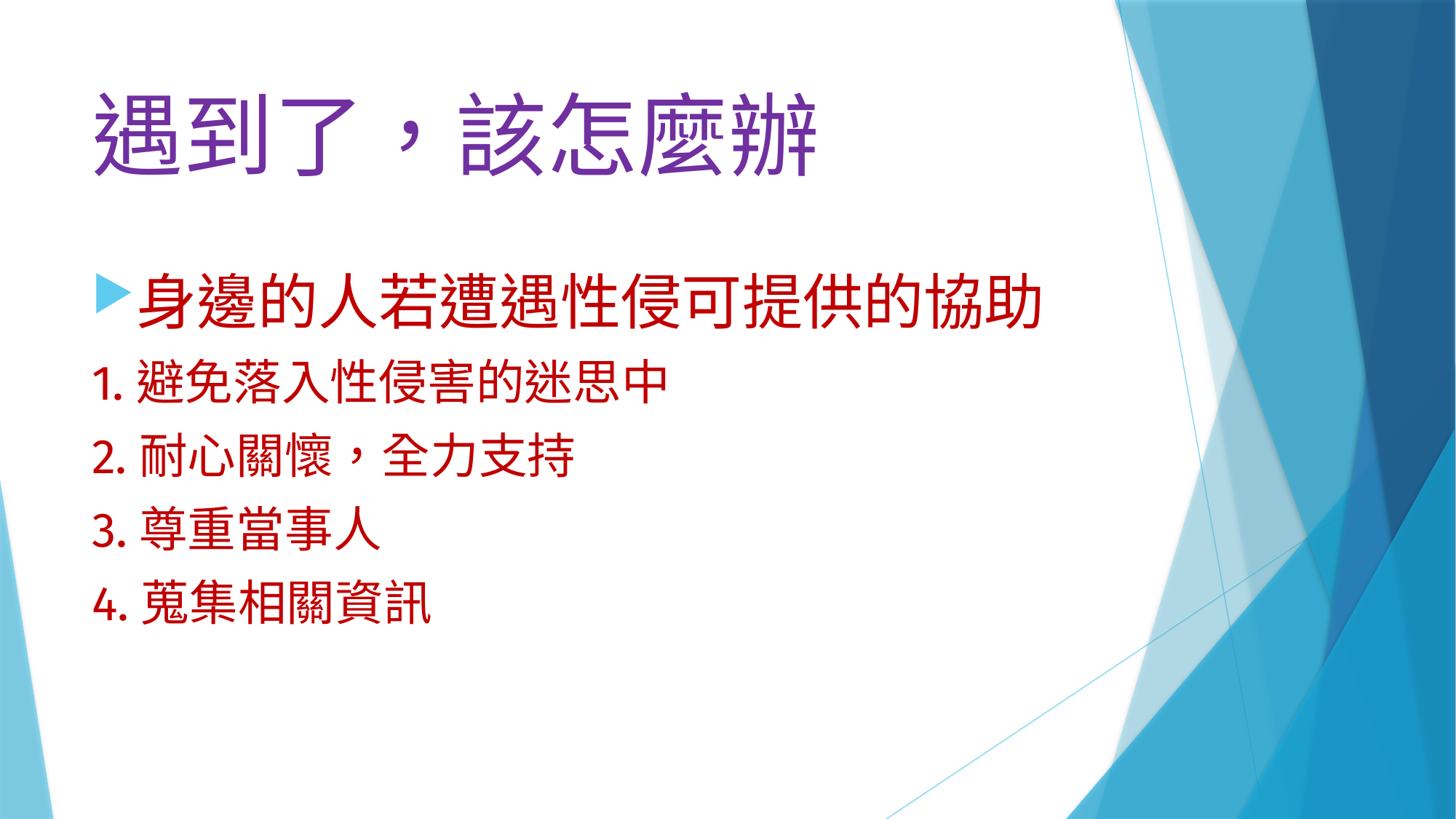

# 遇到了，該怎麼辦
身邊的人若遭遇性侵可提供的協助
1.避免落入性侵害的迷思中
2.耐心關懷，全力支持
3.尊重當事人
4.蒐集相關資訊